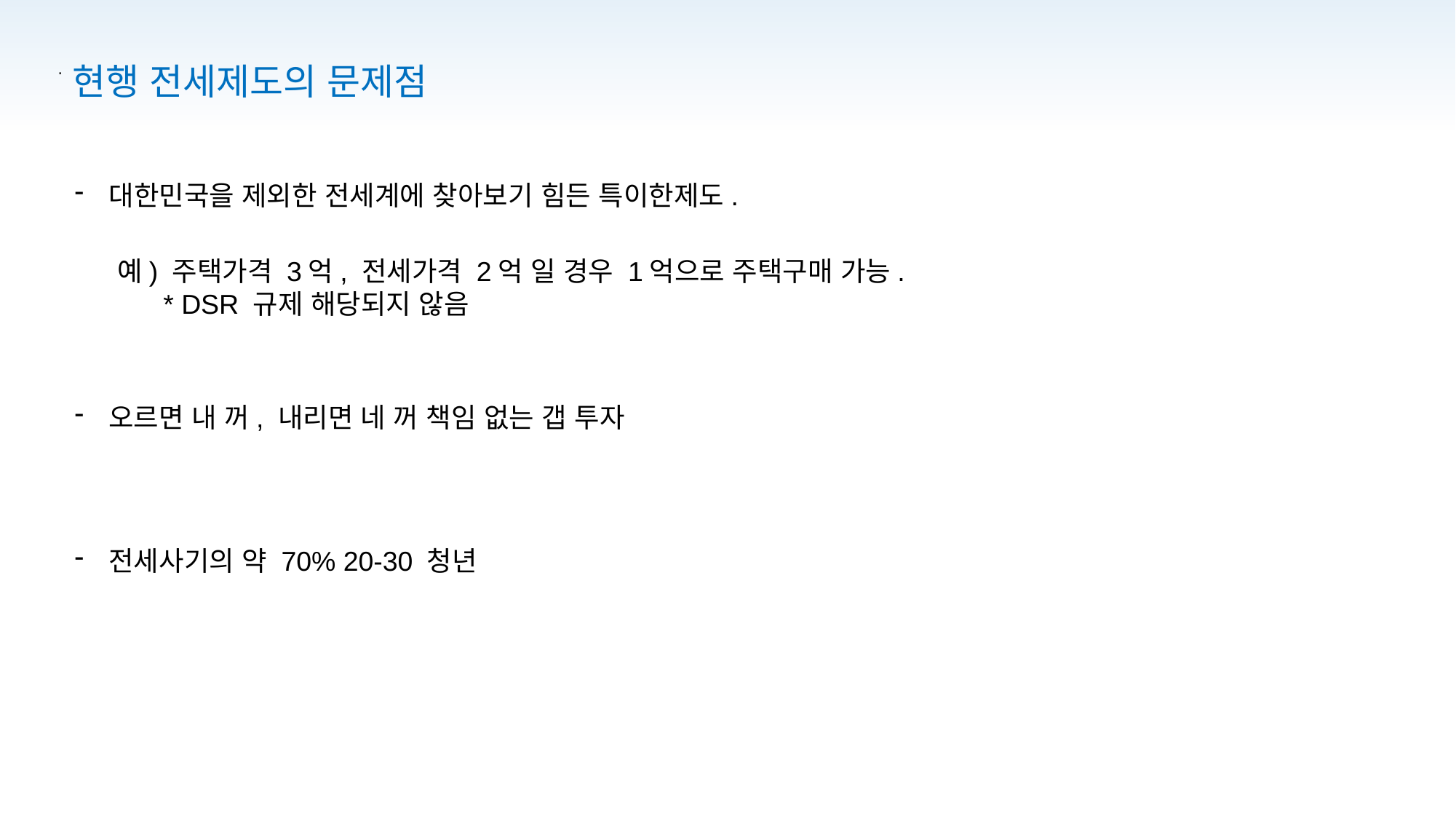

.
현행 전세제도의 문제점
대한민국을 제외한 전세계에 찾아보기 힘든 특이한제도.
예) 주택가격 3억, 전세가격 2억 일 경우 1억으로 주택구매 가능.
      * DSR 규제 해당되지 않음
오르면 내 꺼, 내리면 네 꺼 책임 없는 갭 투자

전세사기의 약 70% 20-30 청년